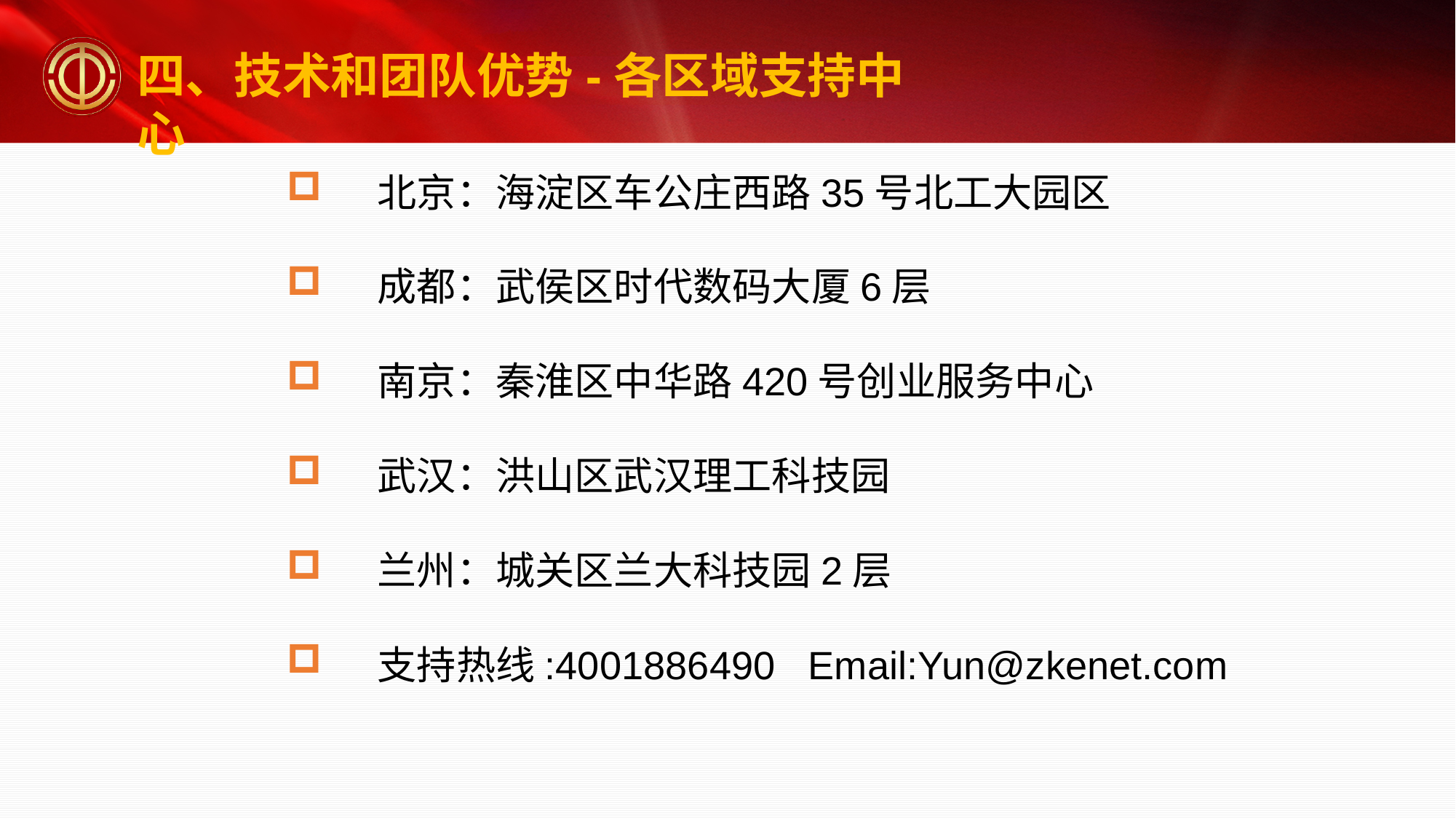

四、技术和团队优势-各区域支持中心
北京：海淀区车公庄西路35号北工大园区

成都：武侯区时代数码大厦6层

南京：秦淮区中华路420号创业服务中心

武汉：洪山区武汉理工科技园

兰州：城关区兰大科技园2层

支持热线:4001886490   Email:Yun@zkenet.com